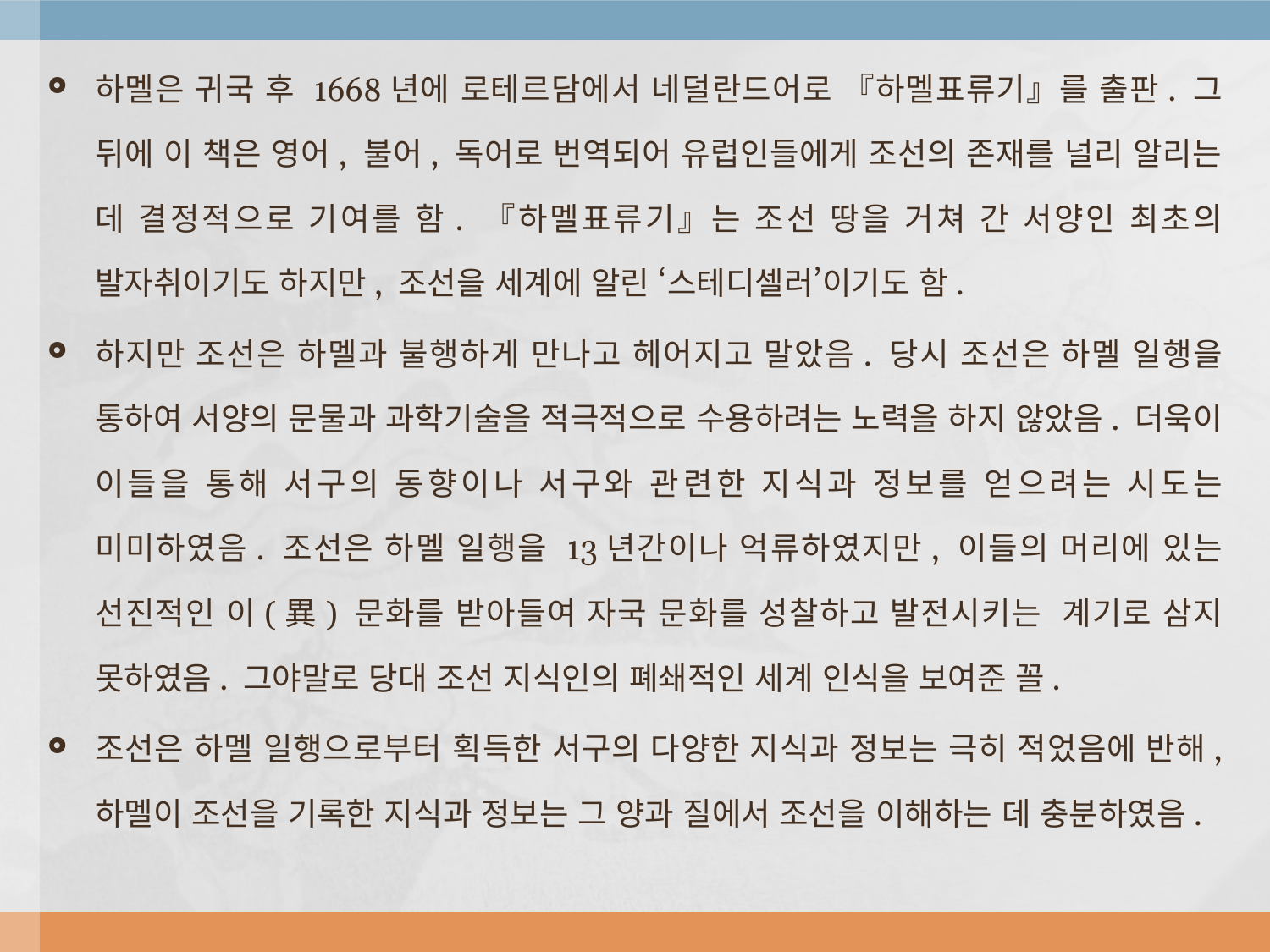

하멜은 귀국 후 1668년에 로테르담에서 네덜란드어로 『하멜표류기』를 출판. 그 뒤에 이 책은 영어, 불어, 독어로 번역되어 유럽인들에게 조선의 존재를 널리 알리는 데 결정적으로 기여를 함. 『하멜표류기』는 조선 땅을 거쳐 간 서양인 최초의 발자취이기도 하지만, 조선을 세계에 알린 ‘스테디셀러’이기도 함.
하지만 조선은 하멜과 불행하게 만나고 헤어지고 말았음. 당시 조선은 하멜 일행을 통하여 서양의 문물과 과학기술을 적극적으로 수용하려는 노력을 하지 않았음. 더욱이 이들을 통해 서구의 동향이나 서구와 관련한 지식과 정보를 얻으려는 시도는 미미하였음. 조선은 하멜 일행을 13년간이나 억류하였지만, 이들의 머리에 있는 선진적인 이(異) 문화를 받아들여 자국 문화를 성찰하고 발전시키는  계기로 삼지 못하였음. 그야말로 당대 조선 지식인의 폐쇄적인 세계 인식을 보여준 꼴.
조선은 하멜 일행으로부터 획득한 서구의 다양한 지식과 정보는 극히 적었음에 반해, 하멜이 조선을 기록한 지식과 정보는 그 양과 질에서 조선을 이해하는 데 충분하였음.